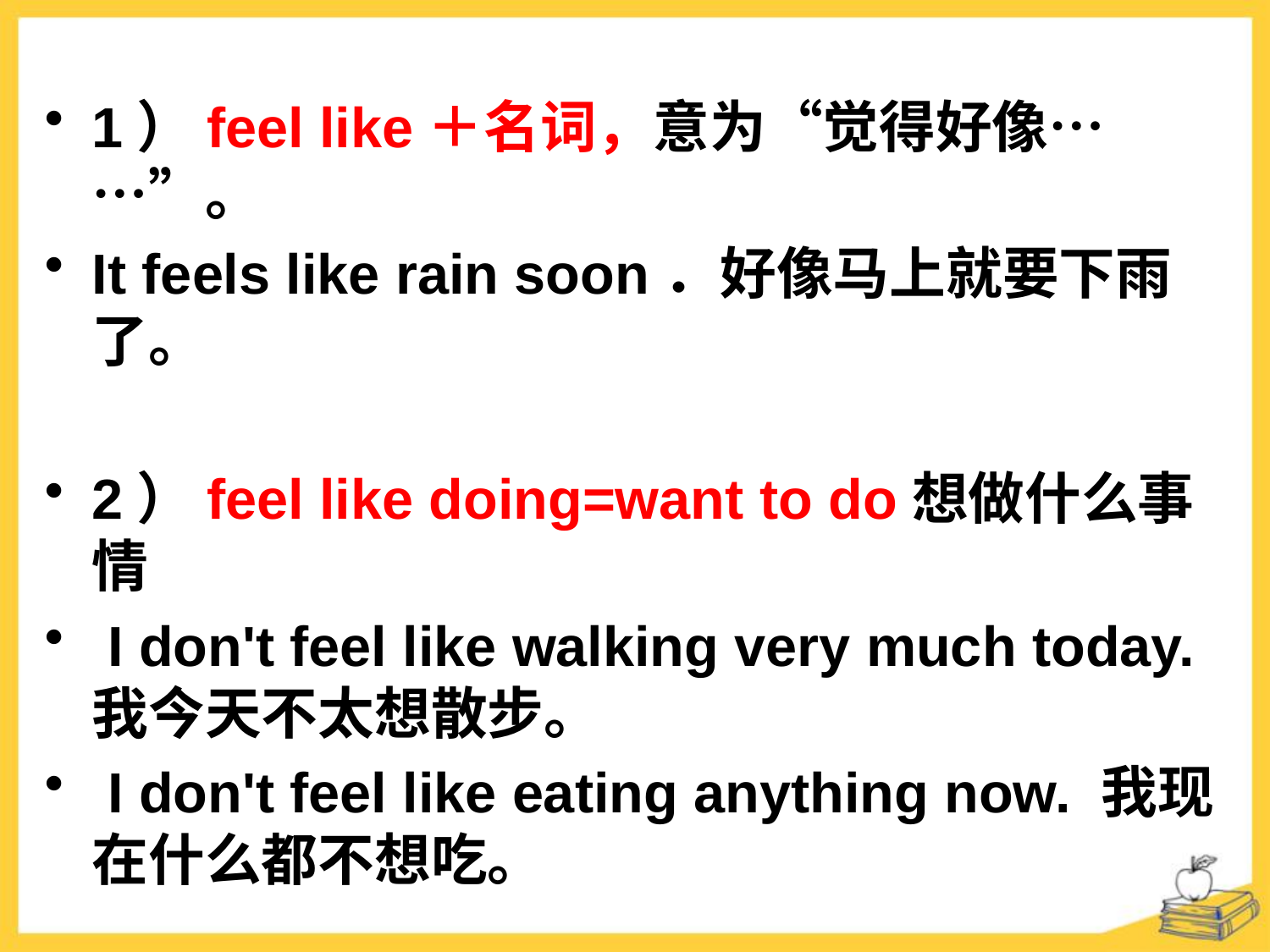

1）feel like＋名词，意为“觉得好像……”。
It feels like rain soon．好像马上就要下雨了。

2）feel like doing=want to do想做什么事情
 I don't feel like walking very much today. 我今天不太想散步。
 I don't feel like eating anything now. 我现在什么都不想吃。